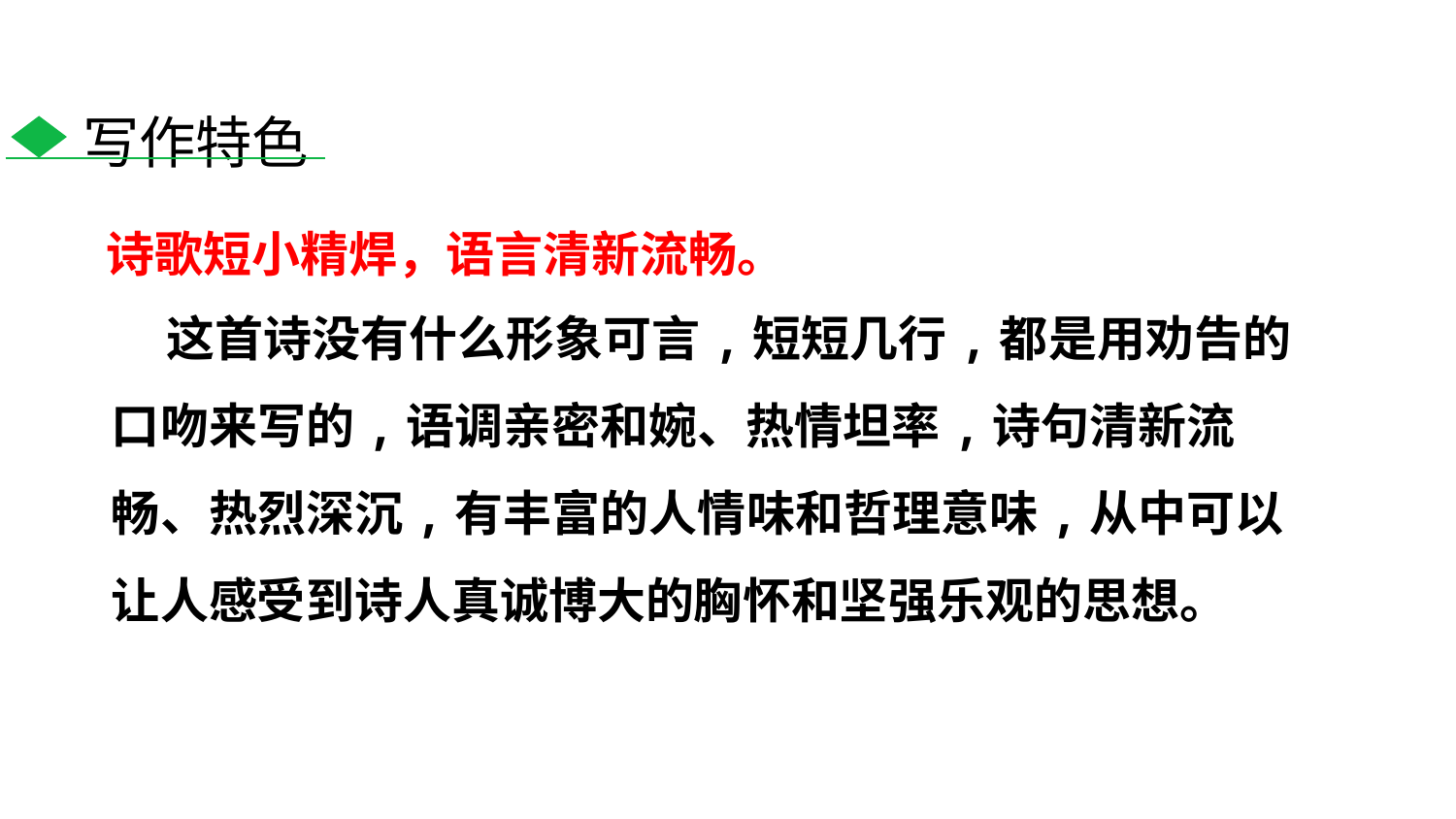

写作特色

诗歌短小精焊，语言清新流畅。
    这首诗没有什么形象可言,短短几行,都是用劝告的口吻来写的,语调亲密和婉、热情坦率,诗句清新流畅、热烈深沉,有丰富的人情味和哲理意味,从中可以让人感受到诗人真诚博大的胸怀和坚强乐观的思想。